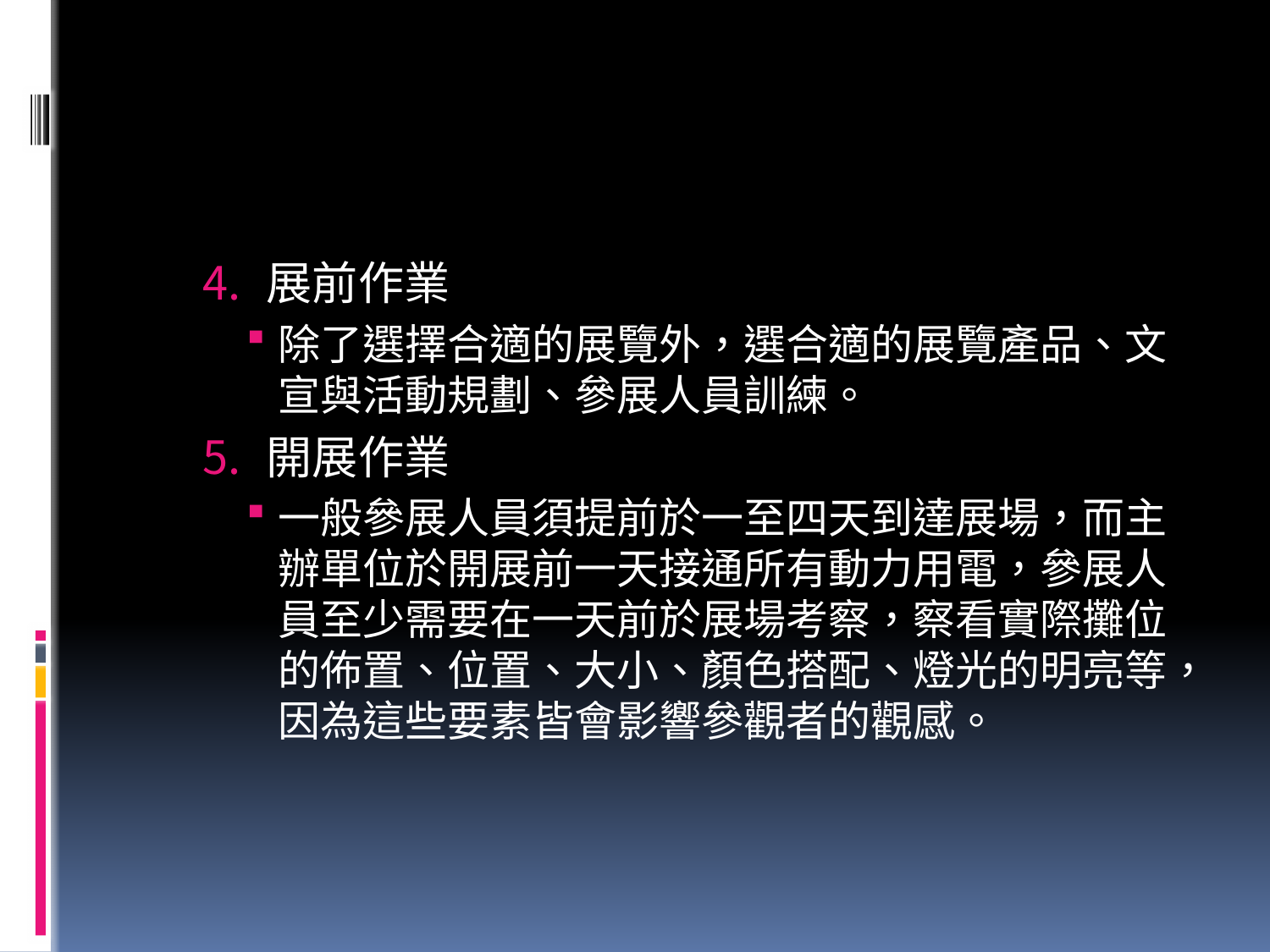

#
展前作業
除了選擇合適的展覽外，選合適的展覽產品、文宣與活動規劃、參展人員訓練。
開展作業
一般參展人員須提前於一至四天到達展場，而主辦單位於開展前一天接通所有動力用電，參展人員至少需要在一天前於展場考察，察看實際攤位的佈置、位置、大小、顏色搭配、燈光的明亮等，因為這些要素皆會影響參觀者的觀感。